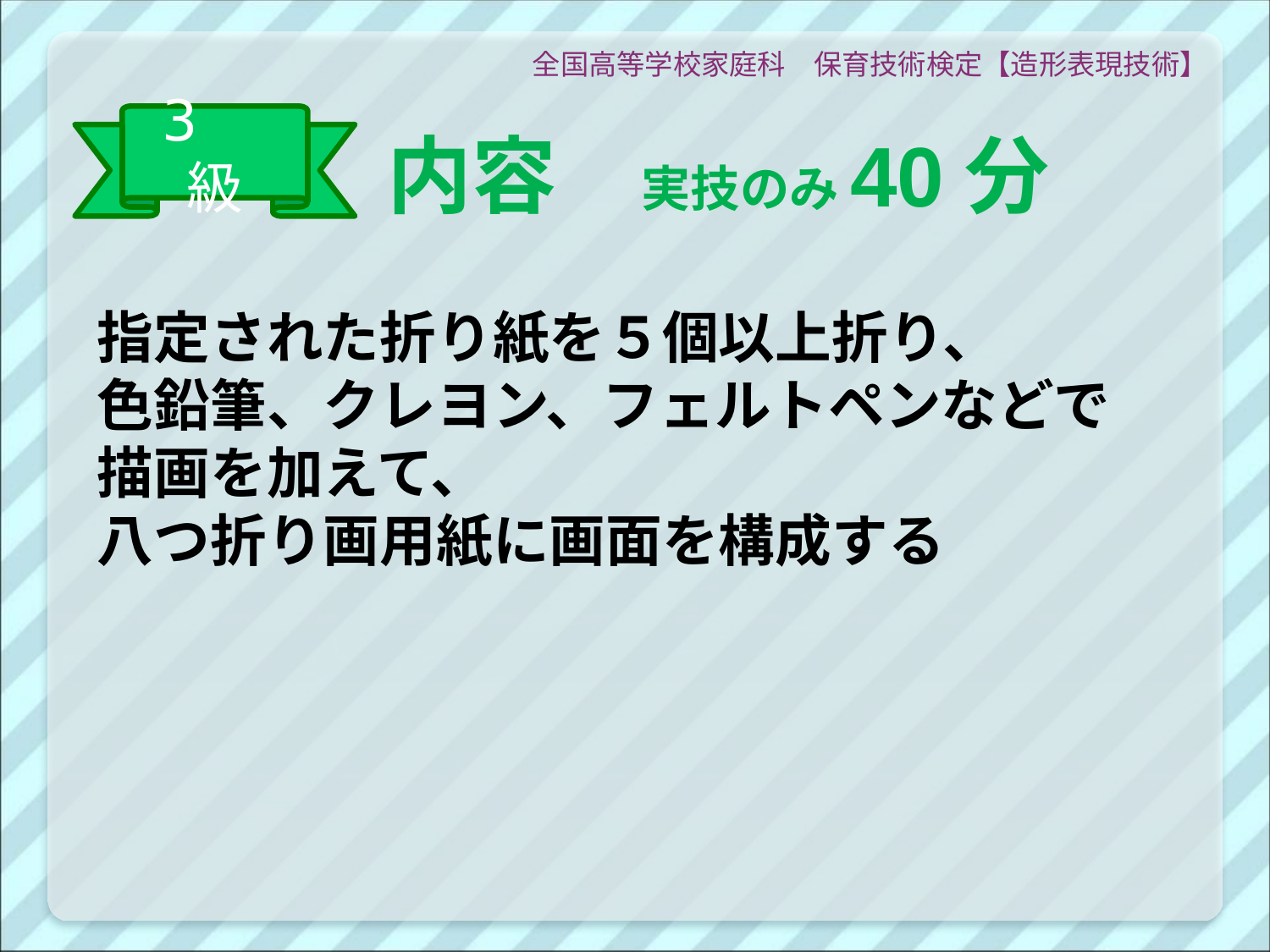

全国高等学校家庭科　保育技術検定【造形表現技術】
3　級
# 内容　実技のみ40分

指定された折り紙を５個以上折り、
色鉛筆、クレヨン、フェルトペンなどで描画を加えて、
八つ折り画用紙に画面を構成する